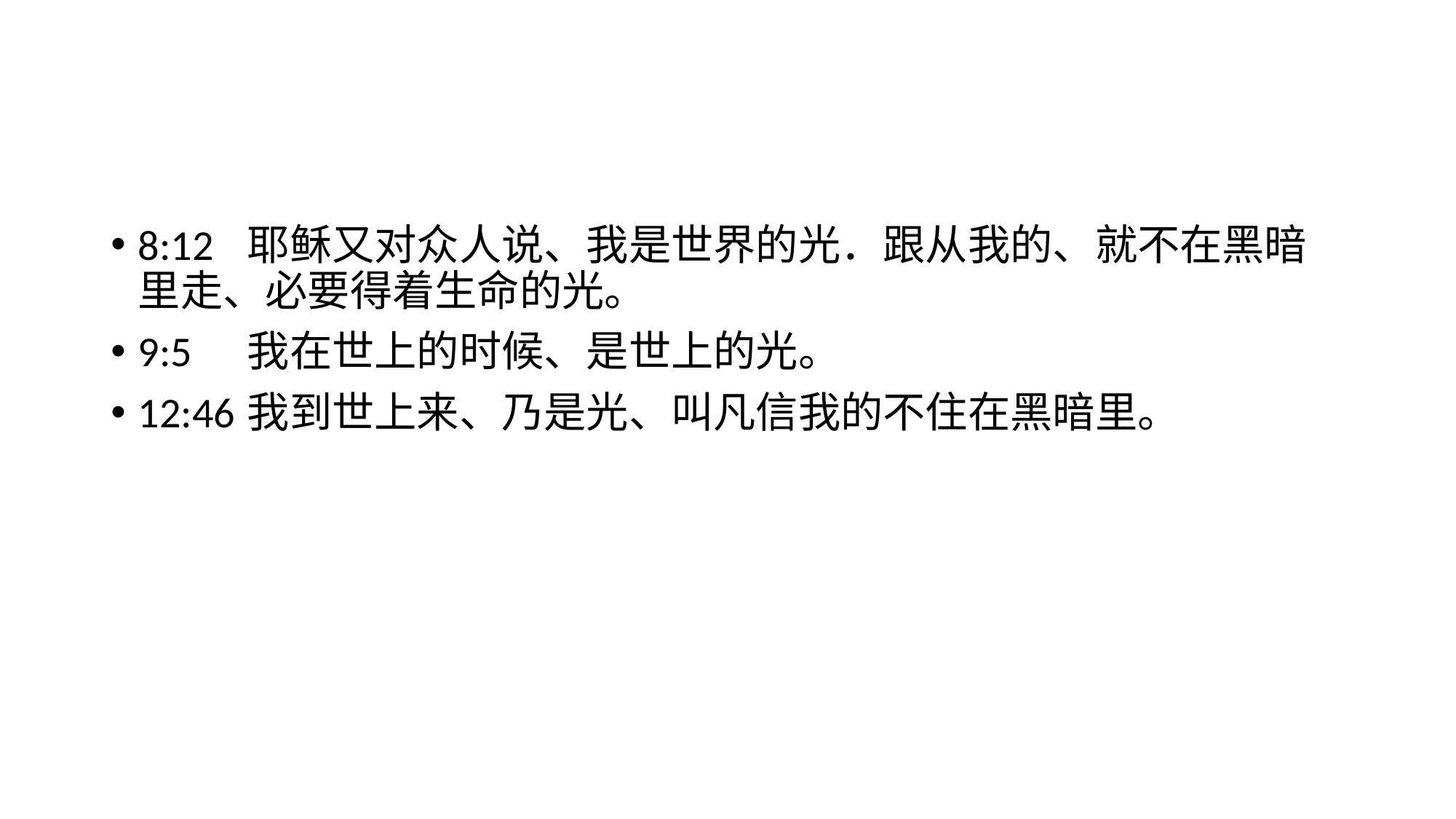

#
8:12	耶稣又对众人说、我是世界的光．跟从我的、就不在黑暗里走、必要得着生命的光。
9:5	我在世上的时候、是世上的光。
12:46	我到世上来、乃是光、叫凡信我的不住在黑暗里。